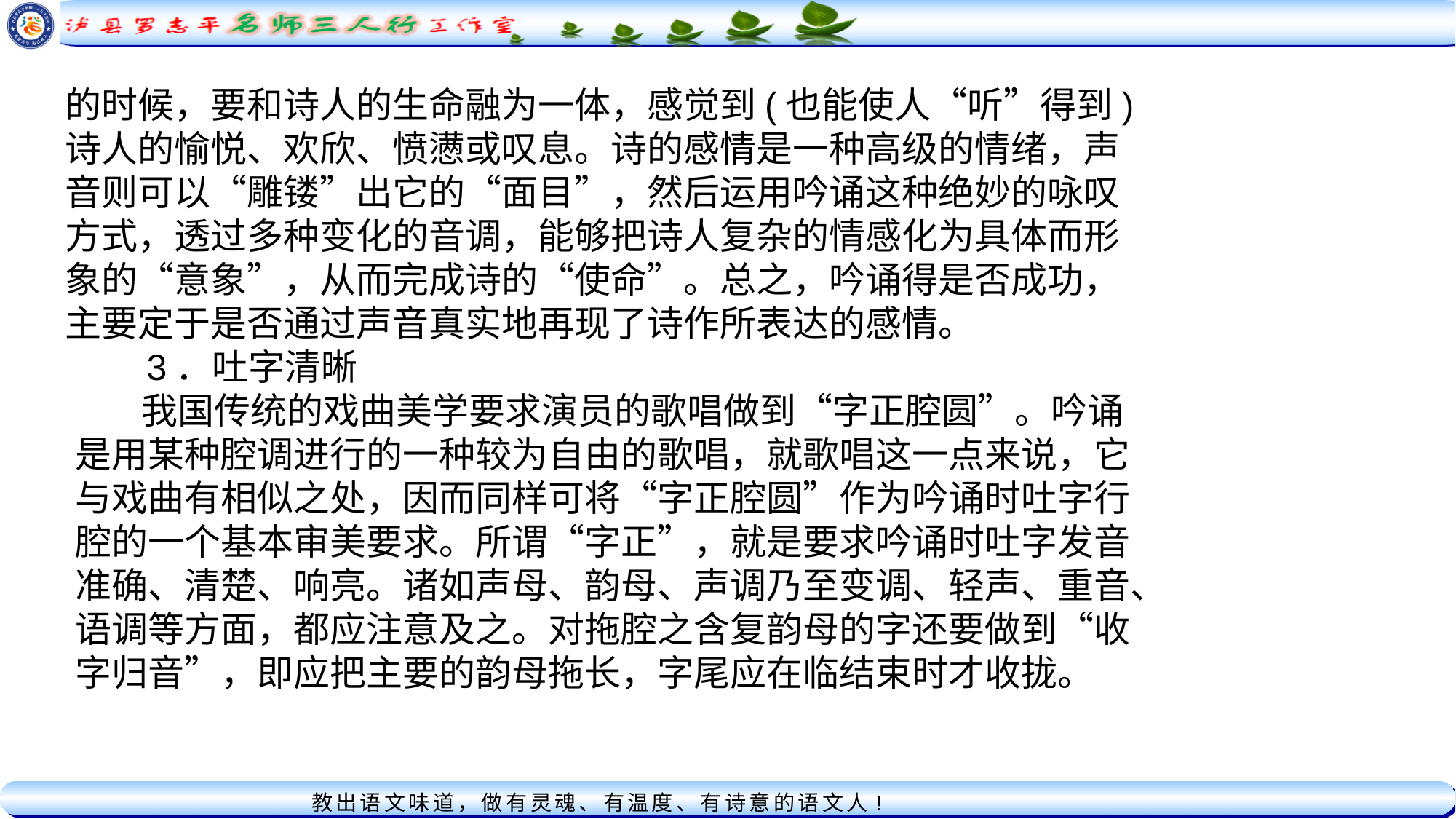

的时候，要和诗人的生命融为一体，感觉到(也能使人“听”得到)
诗人的愉悦、欢欣、愤懑或叹息。诗的感情是一种高级的情绪，声
音则可以“雕镂”出它的“面目”，然后运用吟诵这种绝妙的咏叹
方式，透过多种变化的音调，能够把诗人复杂的情感化为具体而形
象的“意象”，从而完成诗的“使命”。总之，吟诵得是否成功，
主要定于是否通过声音真实地再现了诗作所表达的感情。
       3．吐字清晰
       我国传统的戏曲美学要求演员的歌唱做到“字正腔圆”。吟诵
是用某种腔调进行的一种较为自由的歌唱，就歌唱这一点来说，它
与戏曲有相似之处，因而同样可将“字正腔圆”作为吟诵时吐字行
腔的一个基本审美要求。所谓“字正”，就是要求吟诵时吐字发音
准确、清楚、响亮。诸如声母、韵母、声调乃至变调、轻声、重音、
语调等方面，都应注意及之。对拖腔之含复韵母的字还要做到“收
字归音”，即应把主要的韵母拖长，字尾应在临结束时才收拢。